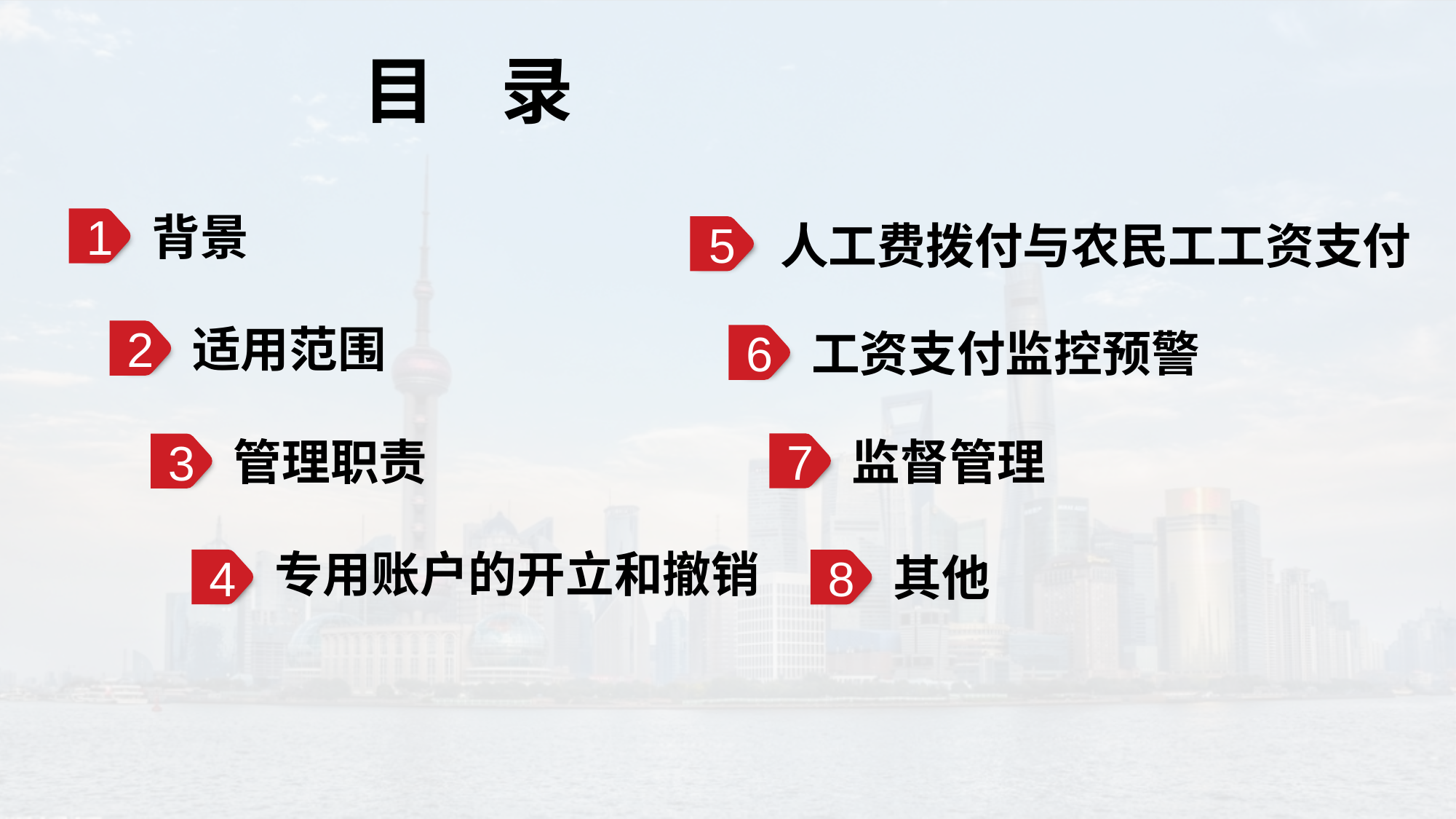

目    录
背景
1

人工费拨付与农民工工资支付
5

适用范围
2

工资支付监控预警
6

监督管理
7

管理职责
3

专用账户的开立和撤销
4

其他
8